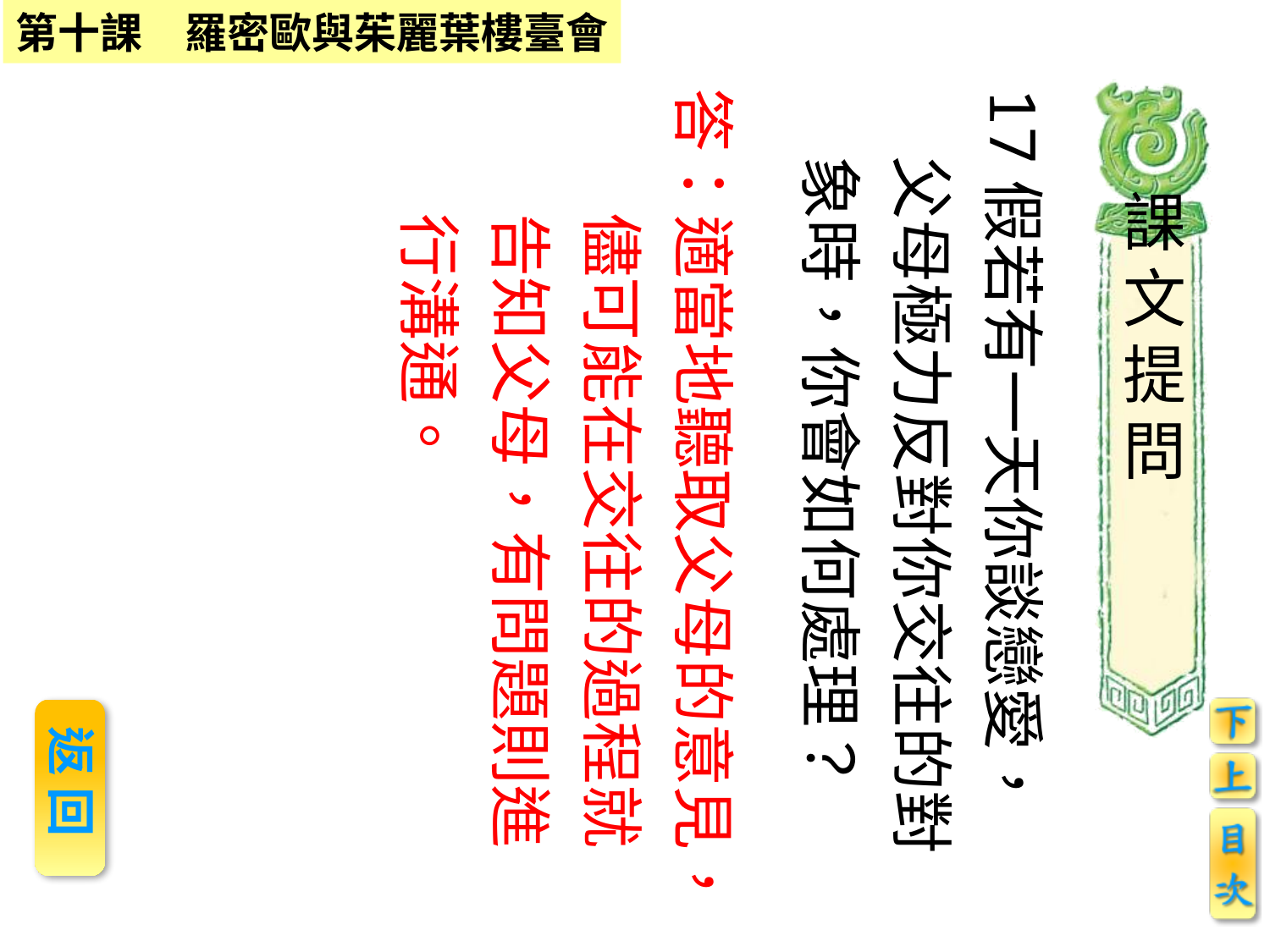

答：適當地聽取父母的意見，儘可能在交往的過程就告知父母，有問題則進行溝通。
17假若有一天你談戀愛，父母極力反對你交往的對象時，你會如何處理？
課文提問
 返 回